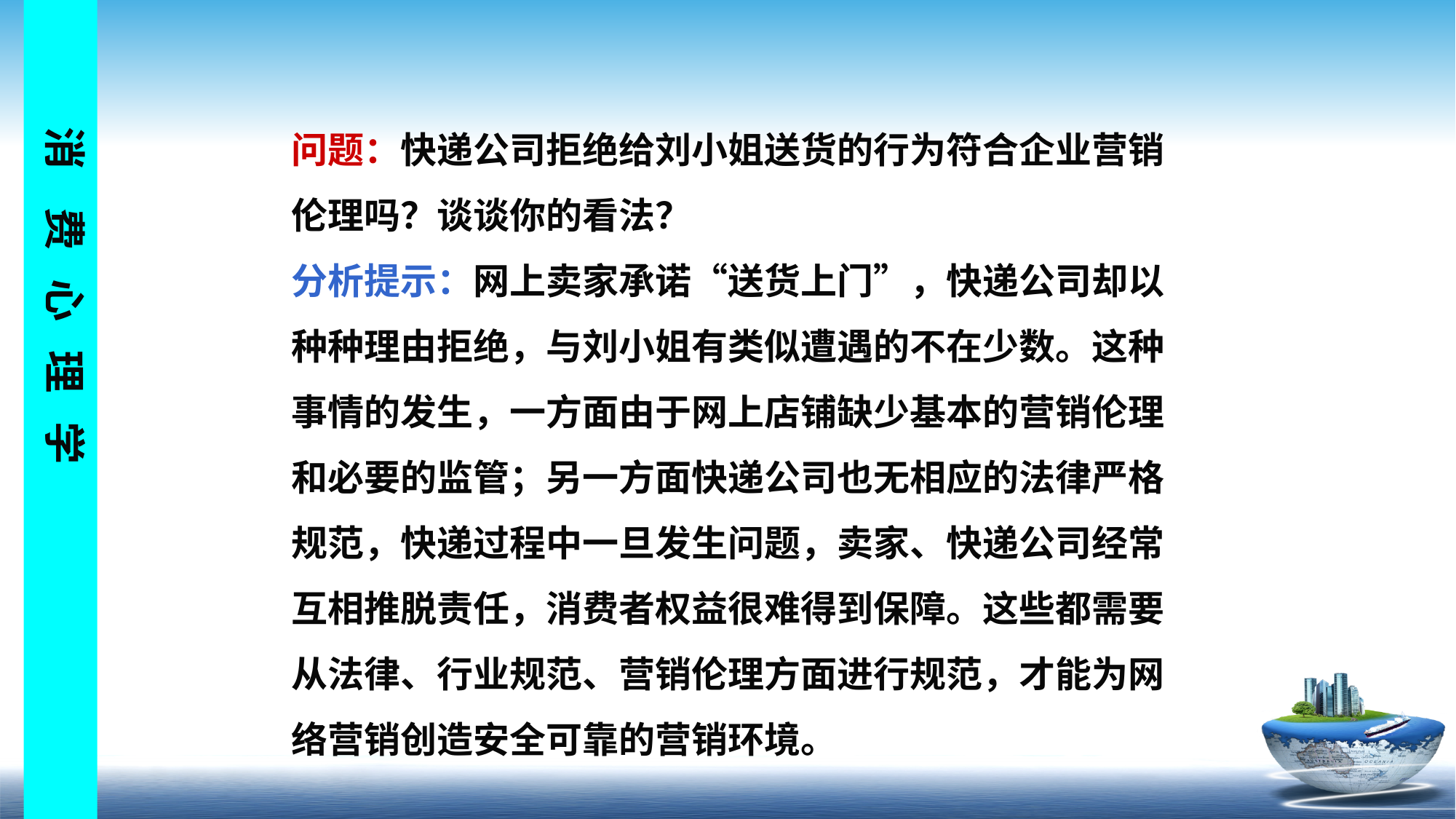

问题：快递公司拒绝给刘小姐送货的行为符合企业营销伦理吗？谈谈你的看法？
分析提示：网上卖家承诺“送货上门”，快递公司却以种种理由拒绝，与刘小姐有类似遭遇的不在少数。这种事情的发生，一方面由于网上店铺缺少基本的营销伦理和必要的监管；另一方面快递公司也无相应的法律严格规范，快递过程中一旦发生问题，卖家、快递公司经常互相推脱责任，消费者权益很难得到保障。这些都需要从法律、行业规范、营销伦理方面进行规范，才能为网络营销创造安全可靠的营销环境。